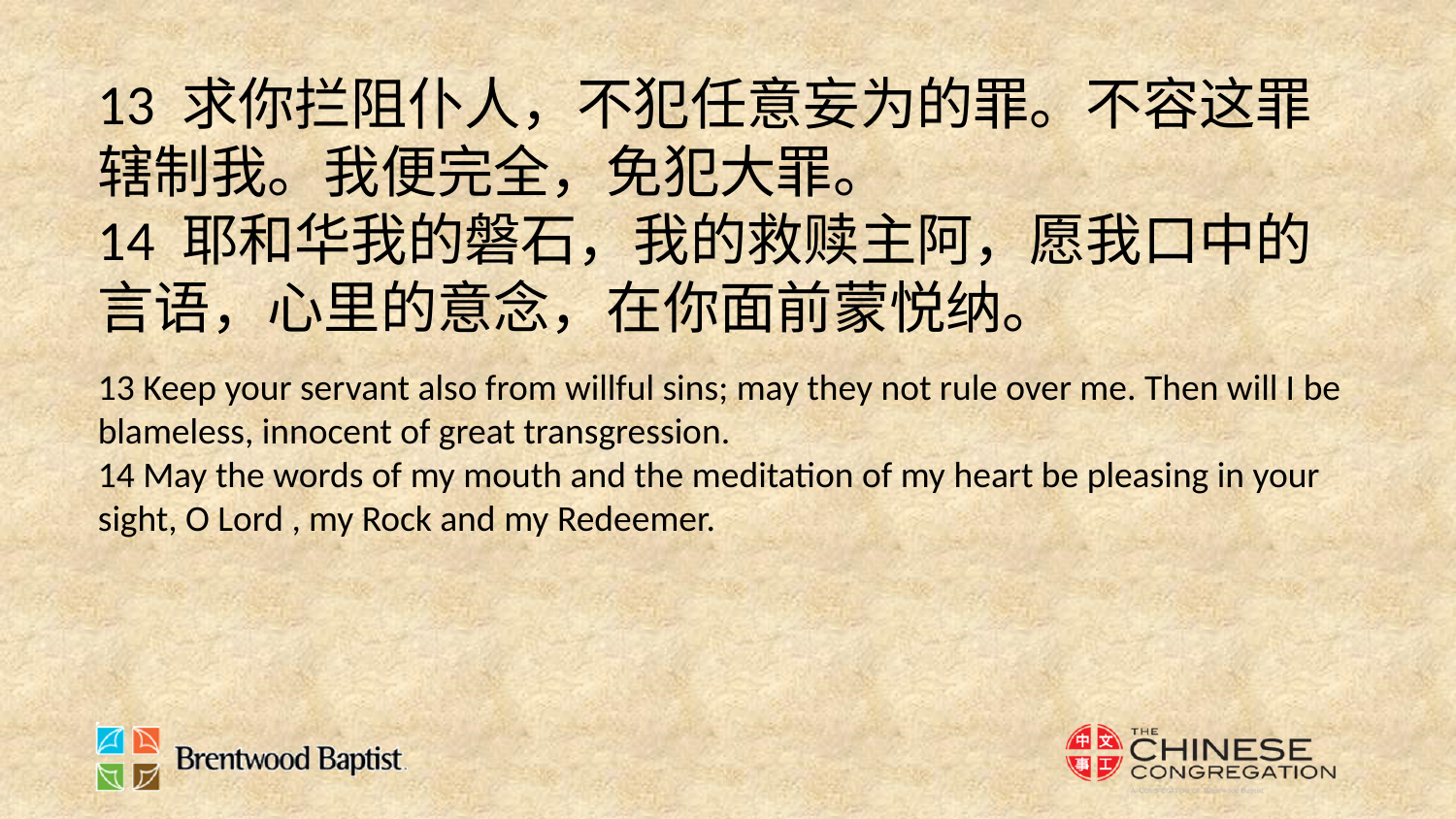

13 求你拦阻仆人，不犯任意妄为的罪。不容这罪辖制我。我便完全，免犯大罪。
14 耶和华我的磐石，我的救赎主阿，愿我口中的言语，心里的意念，在你面前蒙悦纳。

13 Keep your servant also from willful sins; may they not rule over me. Then will I be blameless, innocent of great transgression.
14 May the words of my mouth and the meditation of my heart be pleasing in your sight, O Lord , my Rock and my Redeemer.